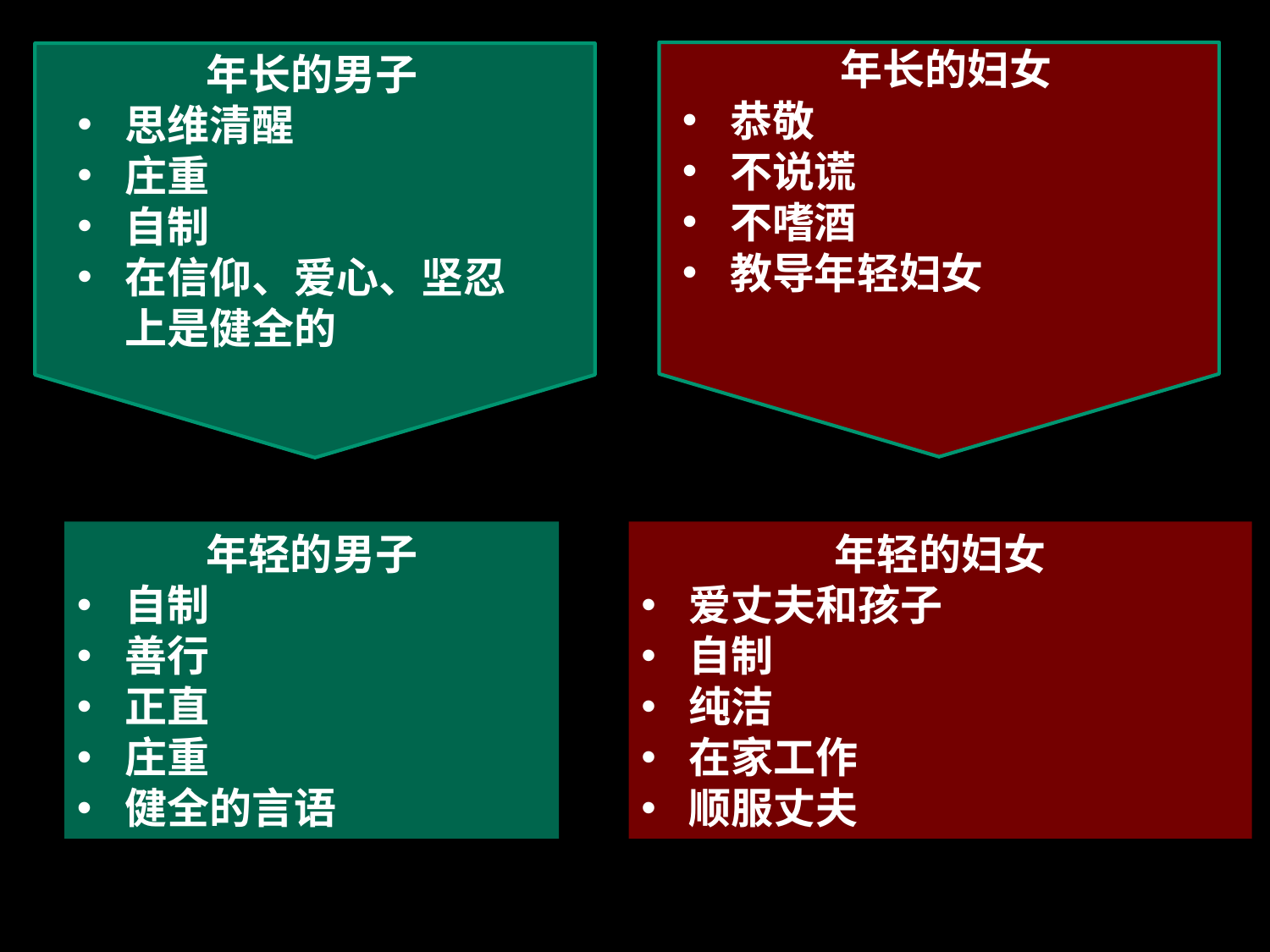

年长的男子
思维清醒
庄重
自制
在信仰、爱心、坚忍上是健全的

年长的妇女
恭敬
不说谎
不嗜酒
教导年轻妇女

年轻的男子
自制
善行
正直
庄重
健全的言语
年轻的妇女
爱丈夫和孩子
自制
纯洁
在家工作
顺服丈夫